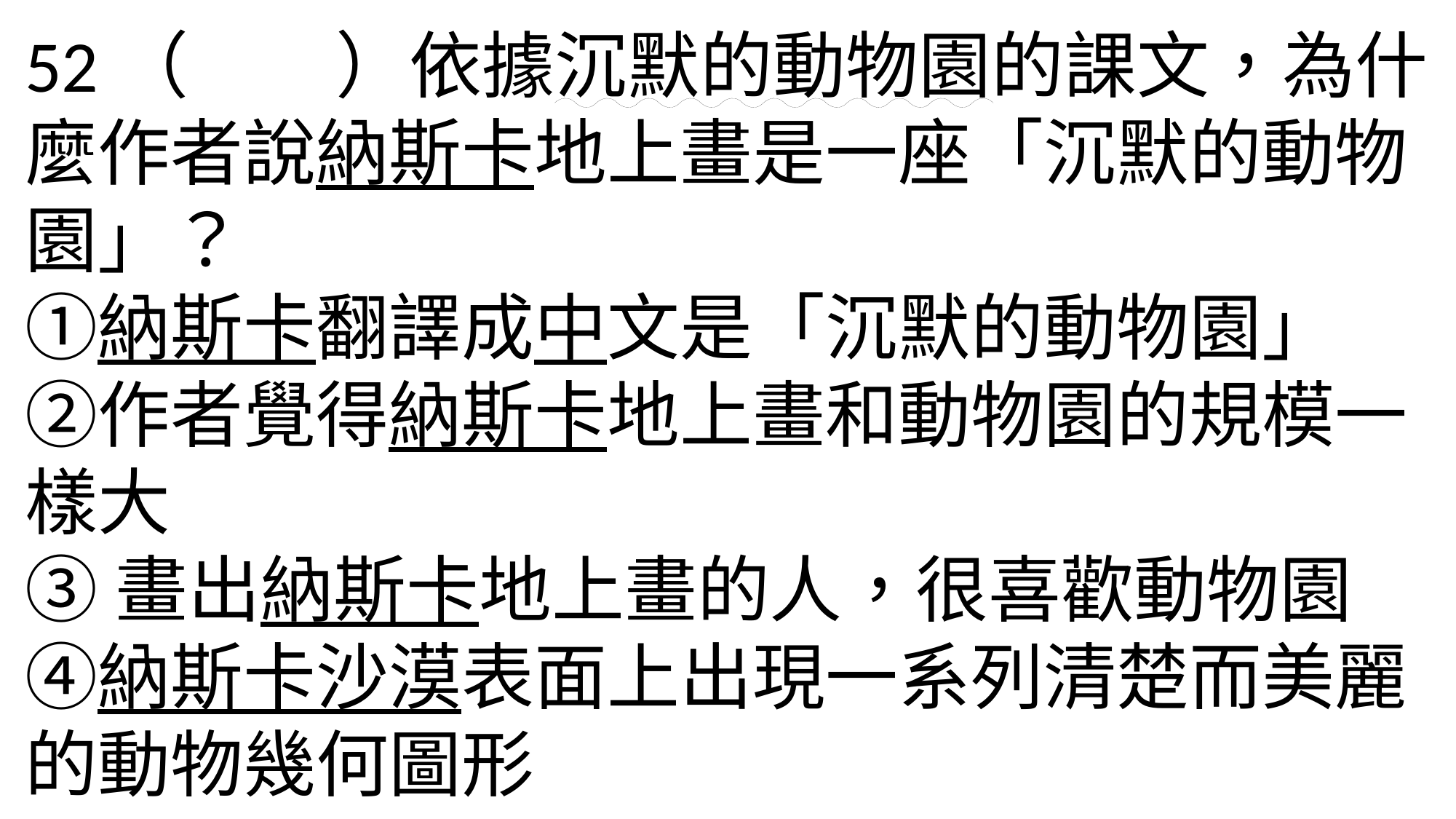

52（         ）依據沉默的動物園的課文，為什麼作者說納斯卡地上畫是一座「沉默的動物園」？　
①納斯卡翻譯成中文是「沉默的動物園」　②作者覺得納斯卡地上畫和動物園的規模一樣大
③畫出納斯卡地上畫的人，很喜歡動物園　④納斯卡沙漠表面上出現一系列清楚而美麗的動物幾何圖形